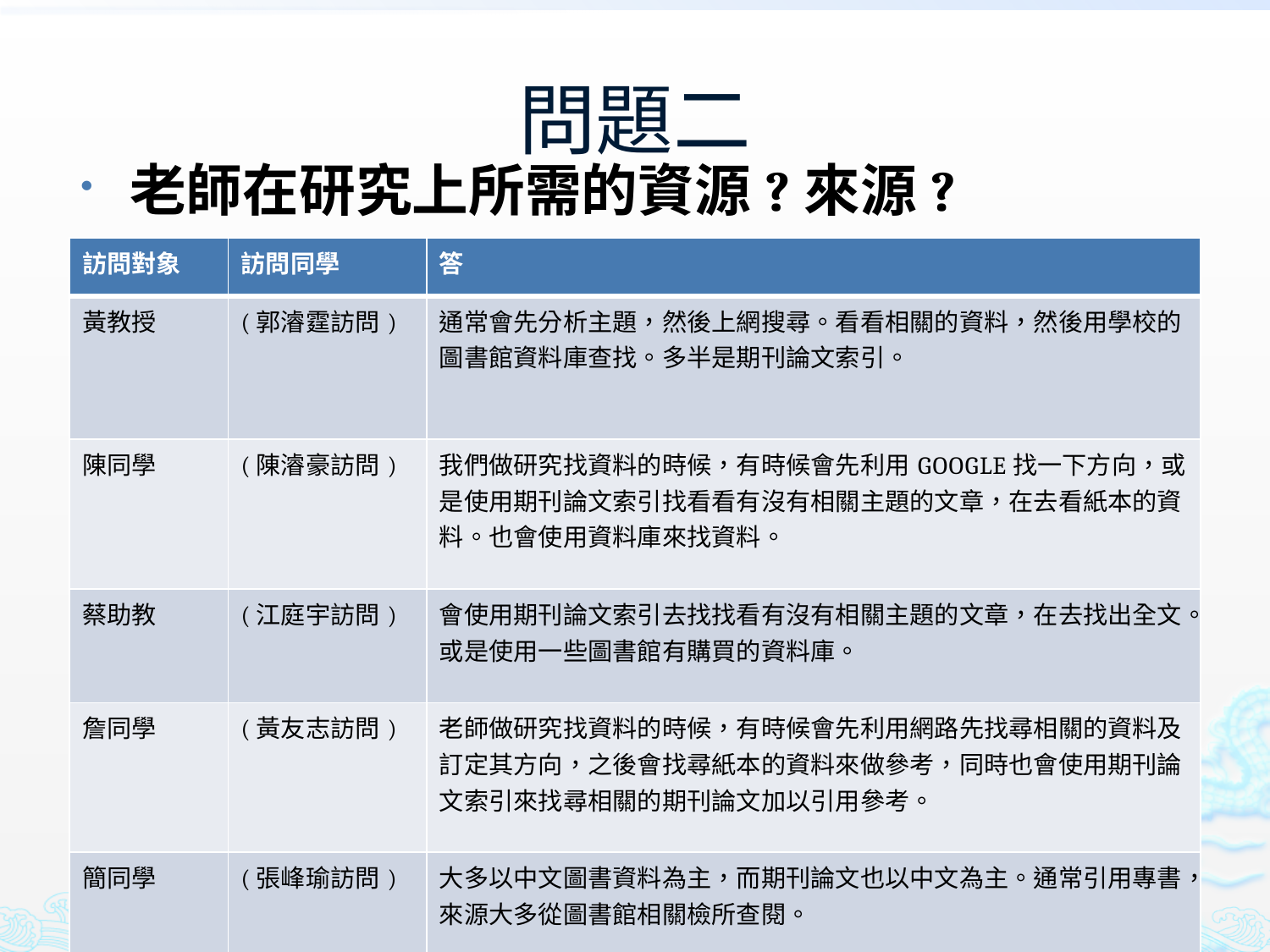

# 問題二
老師在研究上所需的資源?來源?

| 訪問對象 | 訪問同學 | 答 |
| --- | --- | --- |
| 黃教授 | (郭濬霆訪問) | 通常會先分析主題，然後上網搜尋。看看相關的資料，然後用學校的圖書館資料庫查找。多半是期刊論文索引。 |
| 陳同學 | (陳濬豪訪問) | 我們做研究找資料的時候，有時候會先利用GOOGLE找一下方向，或是使用期刊論文索引找看看有沒有相關主題的文章，在去看紙本的資料。也會使用資料庫來找資料。 |
| 蔡助教 | (江庭宇訪問) | 會使用期刊論文索引去找找看有沒有相關主題的文章，在去找出全文。或是使用一些圖書館有購買的資料庫。 |
| 詹同學 | (黃友志訪問) | 老師做研究找資料的時候，有時候會先利用網路先找尋相關的資料及訂定其方向，之後會找尋紙本的資料來做參考，同時也會使用期刊論文索引來找尋相關的期刊論文加以引用參考。 |
| 簡同學 | (張峰瑜訪問) | 大多以中文圖書資料為主，而期刊論文也以中文為主。通常引用專書，來源大多從圖書館相關檢所查閱。 |